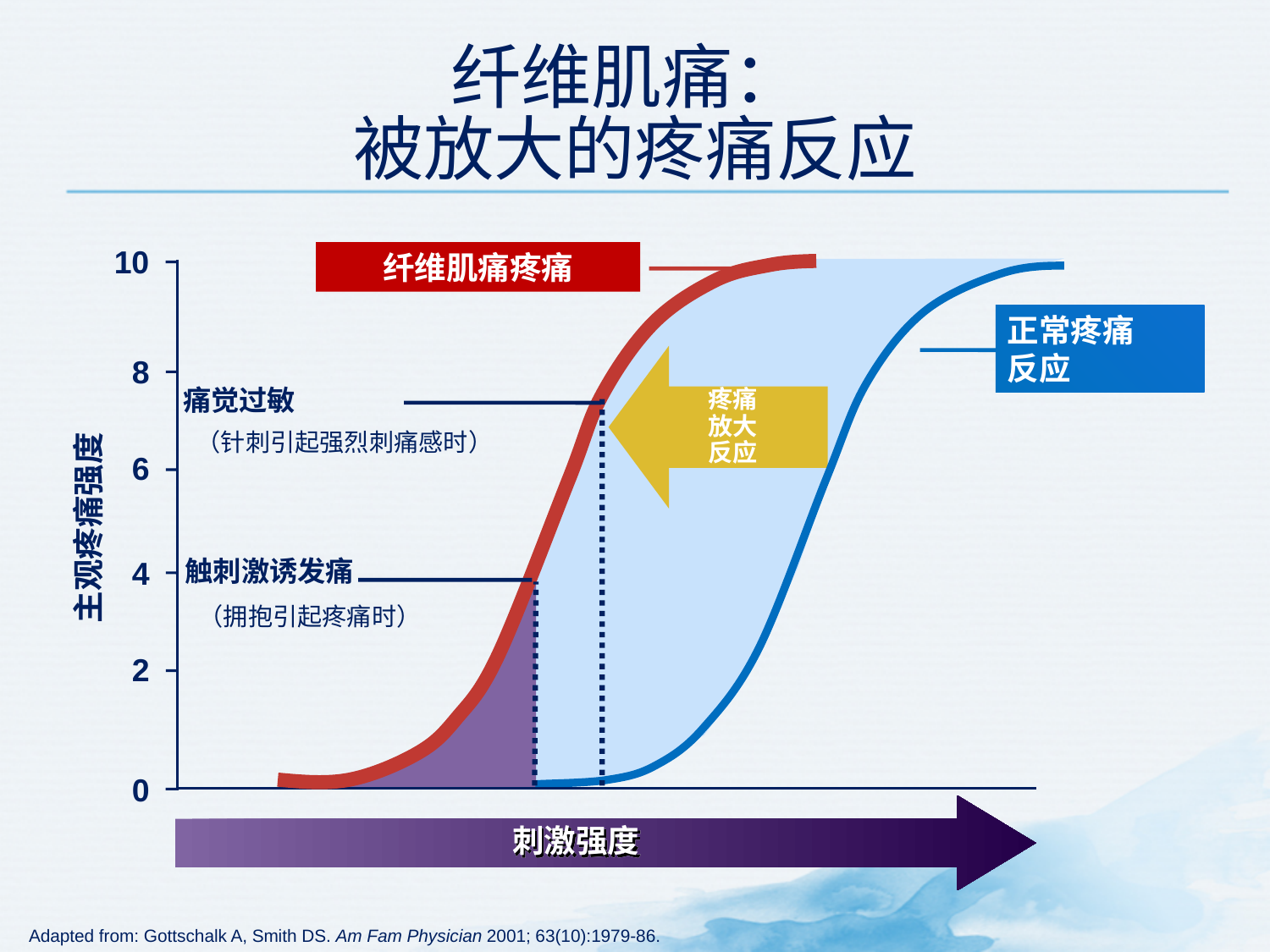

# 纤维肌痛： 被放大的疼痛反应
10
纤维肌痛疼痛

正常疼痛
反应
8
疼痛
放大
反应

痛觉过敏

（针刺引起强烈刺痛感时）
6

主观疼痛强度
触刺激诱发痛
4

（拥抱引起疼痛时）
2

0

刺激强度
Adapted from: Gottschalk A, Smith DS. Am Fam Physician 2001; 63(10):1979-86.